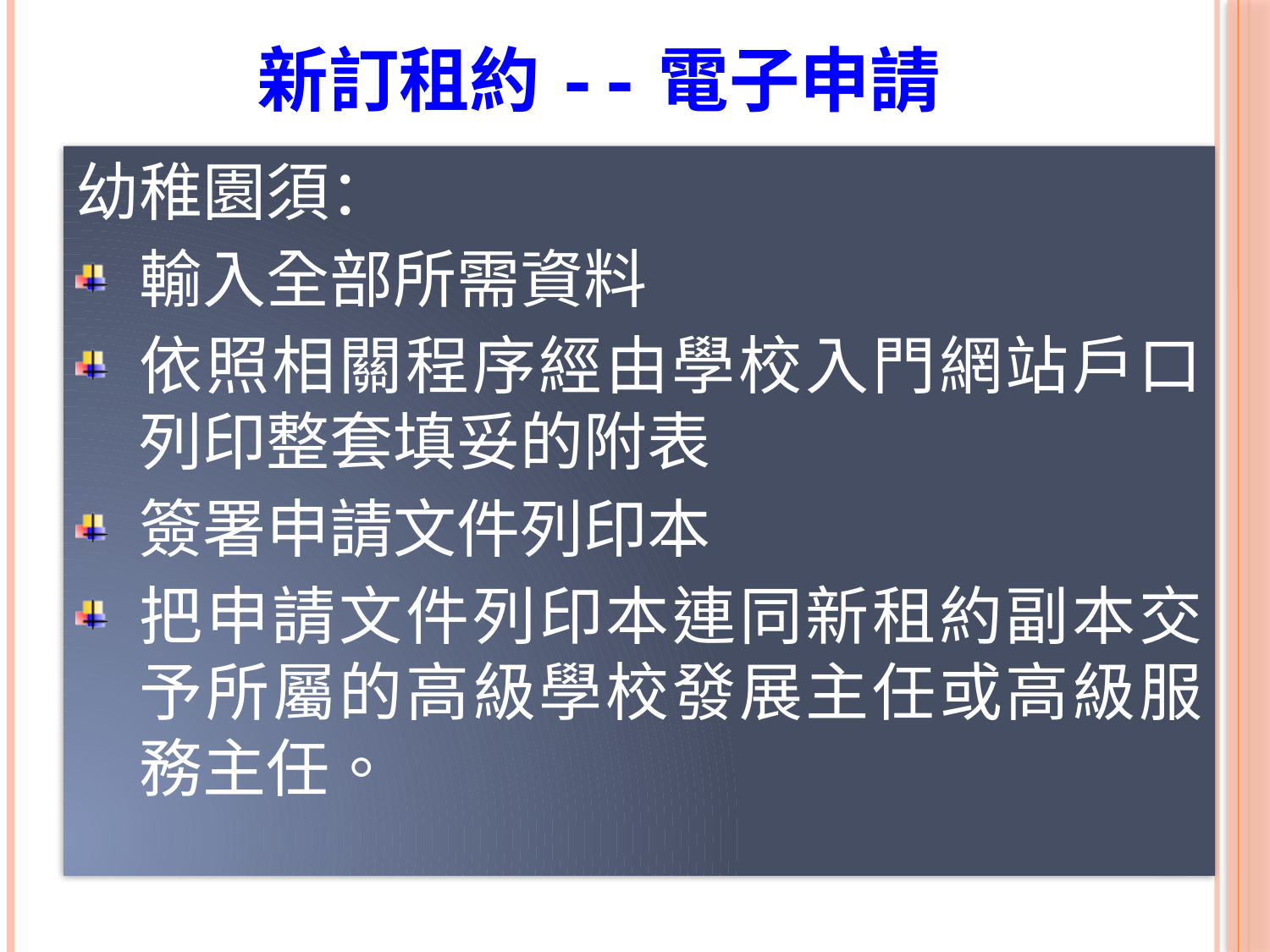

# 新訂租約--電子申請
幼稚園須：
輸入全部所需資料
依照相關程序經由學校入門網站戶口列印整套填妥的附表
簽署申請文件列印本
把申請文件列印本連同新租約副本交予所屬的高級學校發展主任或高級服務主任。